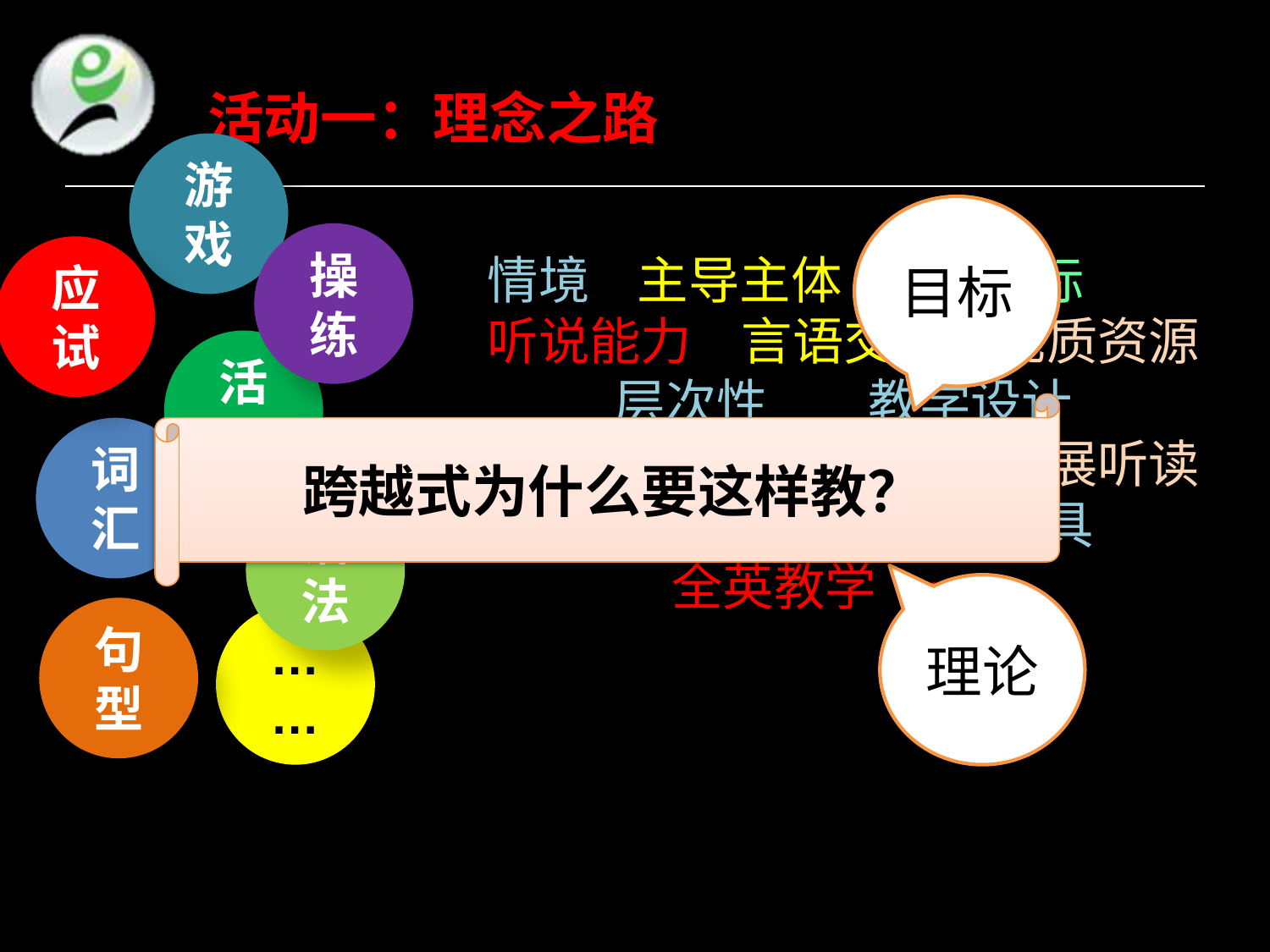

活动一：理念之路
游戏
目标
操练
应试
情境	  主导主体	 师生交际
听说能力	言语交际	优质资源	层次性	教学设计
大输入大输出		拓展听读
兴趣		信息技术工具
全英教学	……
活动
跨越式为什么要这样教？
词汇
语法
理论
句型
……